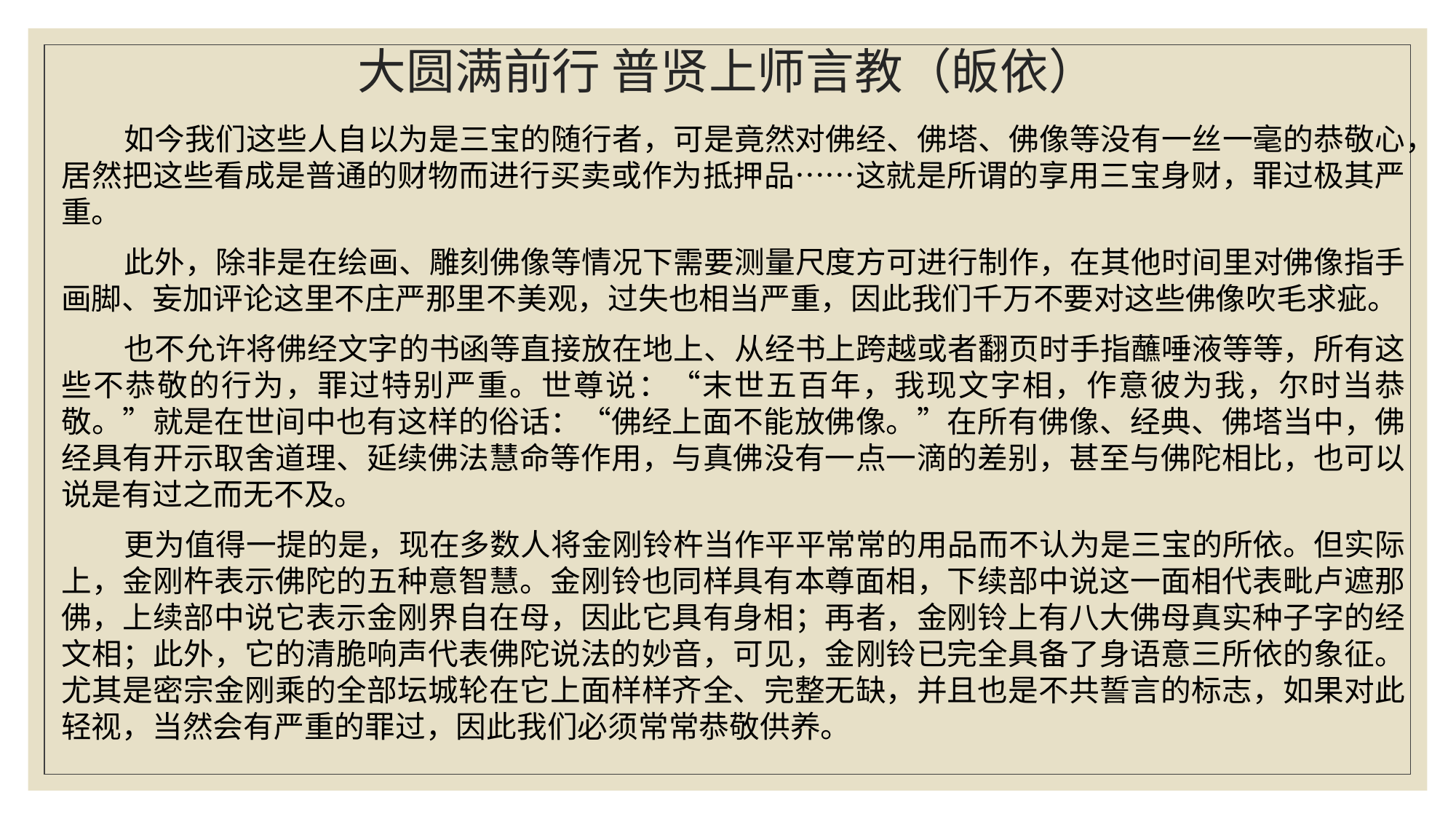

# 大圆满前行 普贤上师言教（皈依）
        如今我们这些人自以为是三宝的随行者，可是竟然对佛经、佛塔、佛像等没有一丝一毫的恭敬心，居然把这些看成是普通的财物而进行买卖或作为抵押品……这就是所谓的享用三宝身财，罪过极其严重。
        此外，除非是在绘画、雕刻佛像等情况下需要测量尺度方可进行制作，在其他时间里对佛像指手画脚、妄加评论这里不庄严那里不美观，过失也相当严重，因此我们千万不要对这些佛像吹毛求疵。
        也不允许将佛经文字的书函等直接放在地上、从经书上跨越或者翻页时手指蘸唾液等等，所有这些不恭敬的行为，罪过特别严重。世尊说：“末世五百年，我现文字相，作意彼为我，尔时当恭敬。”就是在世间中也有这样的俗话：“佛经上面不能放佛像。”在所有佛像、经典、佛塔当中，佛经具有开示取舍道理、延续佛法慧命等作用，与真佛没有一点一滴的差别，甚至与佛陀相比，也可以说是有过之而无不及。
        更为值得一提的是，现在多数人将金刚铃杵当作平平常常的用品而不认为是三宝的所依。但实际上，金刚杵表示佛陀的五种意智慧。金刚铃也同样具有本尊面相，下续部中说这一面相代表毗卢遮那佛，上续部中说它表示金刚界自在母，因此它具有身相；再者，金刚铃上有八大佛母真实种子字的经文相；此外，它的清脆响声代表佛陀说法的妙音，可见，金刚铃已完全具备了身语意三所依的象征。尤其是密宗金刚乘的全部坛城轮在它上面样样齐全、完整无缺，并且也是不共誓言的标志，如果对此轻视，当然会有严重的罪过，因此我们必须常常恭敬供养。